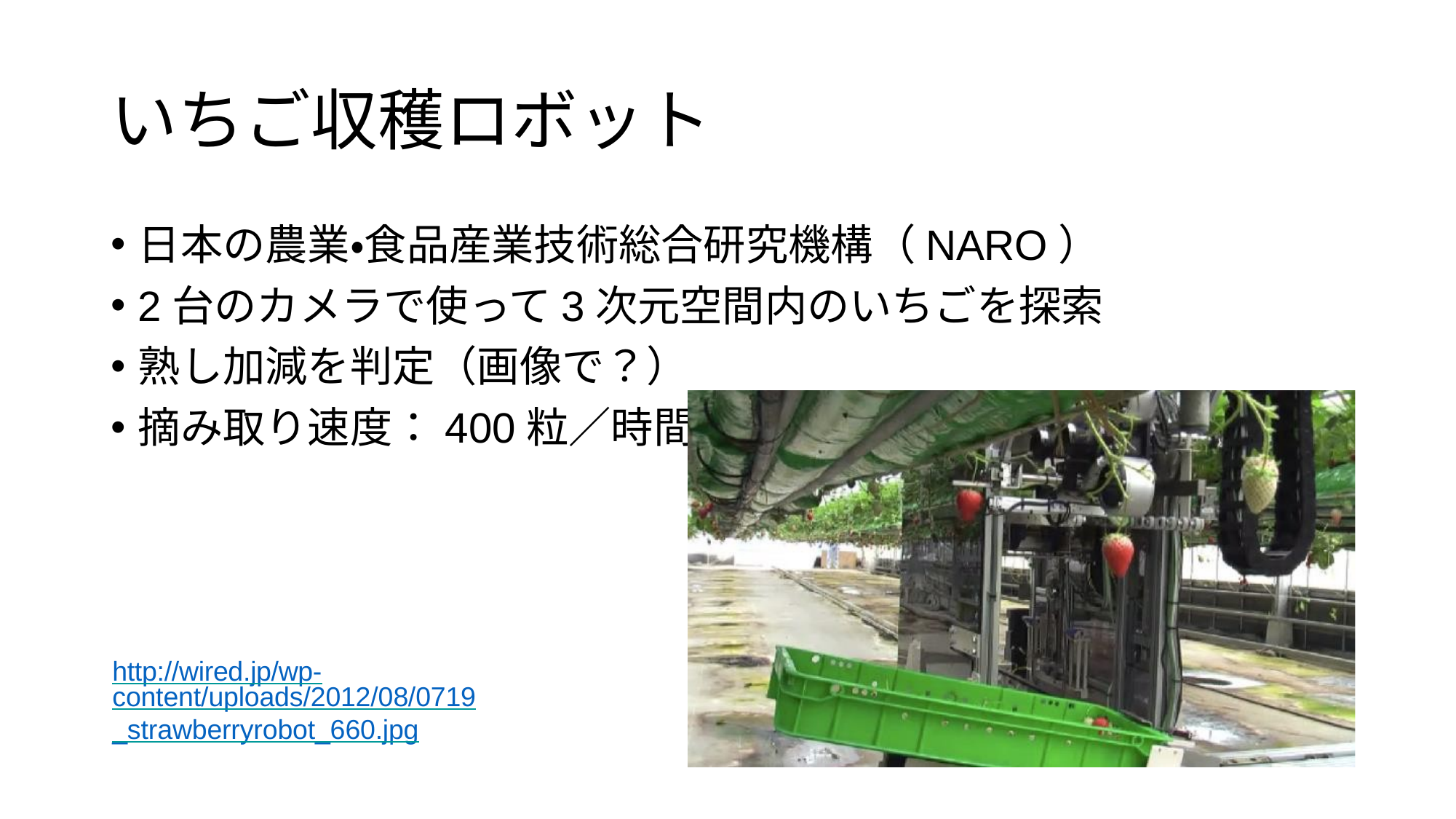

# いちご収穫ロボット
日本の農業・食品産業技術総合研究機構（NARO）
2台のカメラで使って3次元空間内のいちごを探索
熟し加減を判定（画像で？）
摘み取り速度：400粒／時間

http://wired.jp/wp-
content/uploads/2012/08/0719
_strawberryrobot_660.jpg